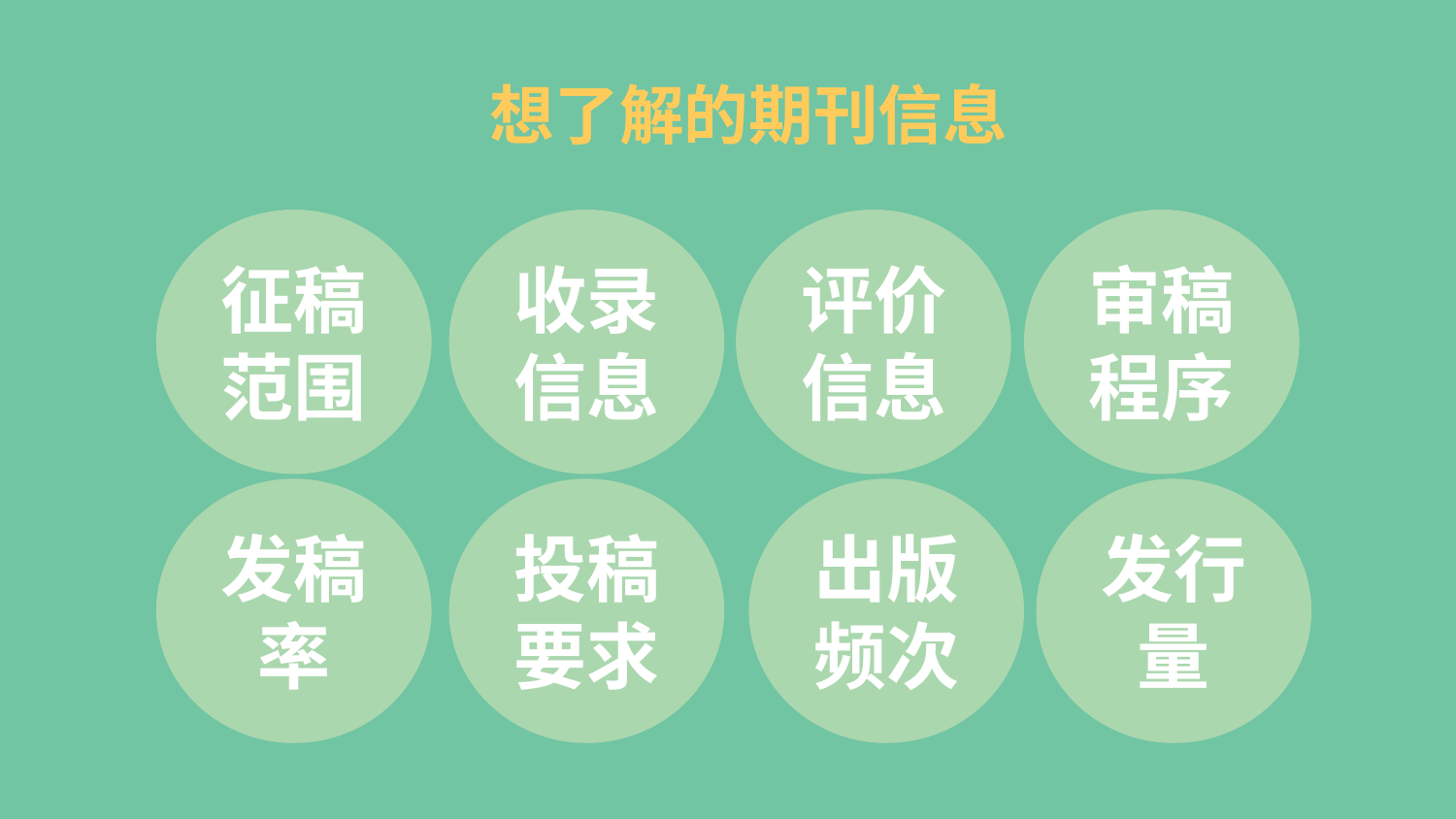

想了解的期刊信息
征稿
范围
收录信息
评价信息
审稿程序
发稿率
投稿要求
出版频次
发行量